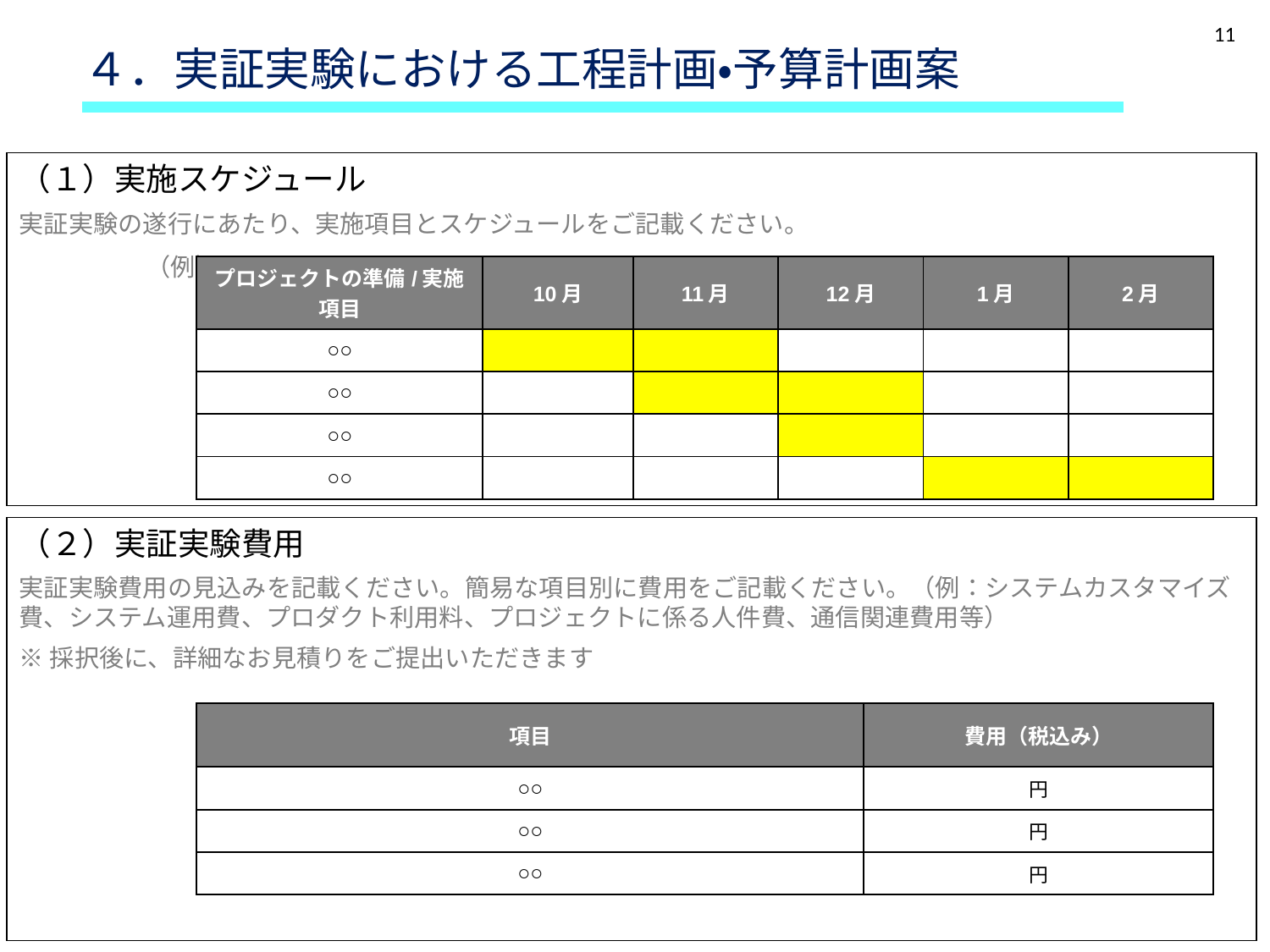

（１）実施スケジュール
実証実験の遂行にあたり、実施項目とスケジュールをご記載ください。
	（例）
| プロジェクトの準備/実施項目 | 10月 | 11月 | 12月 | 1月 | 2月 |
| --- | --- | --- | --- | --- | --- |
| ○○ |  |  |  |  |  |
| ○○ |  |  |  |  |  |
| ○○ |  |  |  |  |  |
| ○○ |  |  |  |  |  |
（２）実証実験費用
実証実験費用の見込みを記載ください。簡易な項目別に費用をご記載ください。（例：システムカスタマイズ費、システム運用費、プロダクト利用料、プロジェクトに係る人件費、通信関連費用等）
※採択後に、詳細なお見積りをご提出いただきます

| 項目 | 費用（税込み） |
| --- | --- |
| ○○ | 円 |
| ○○ | 円 |
| ○○ | 円 |